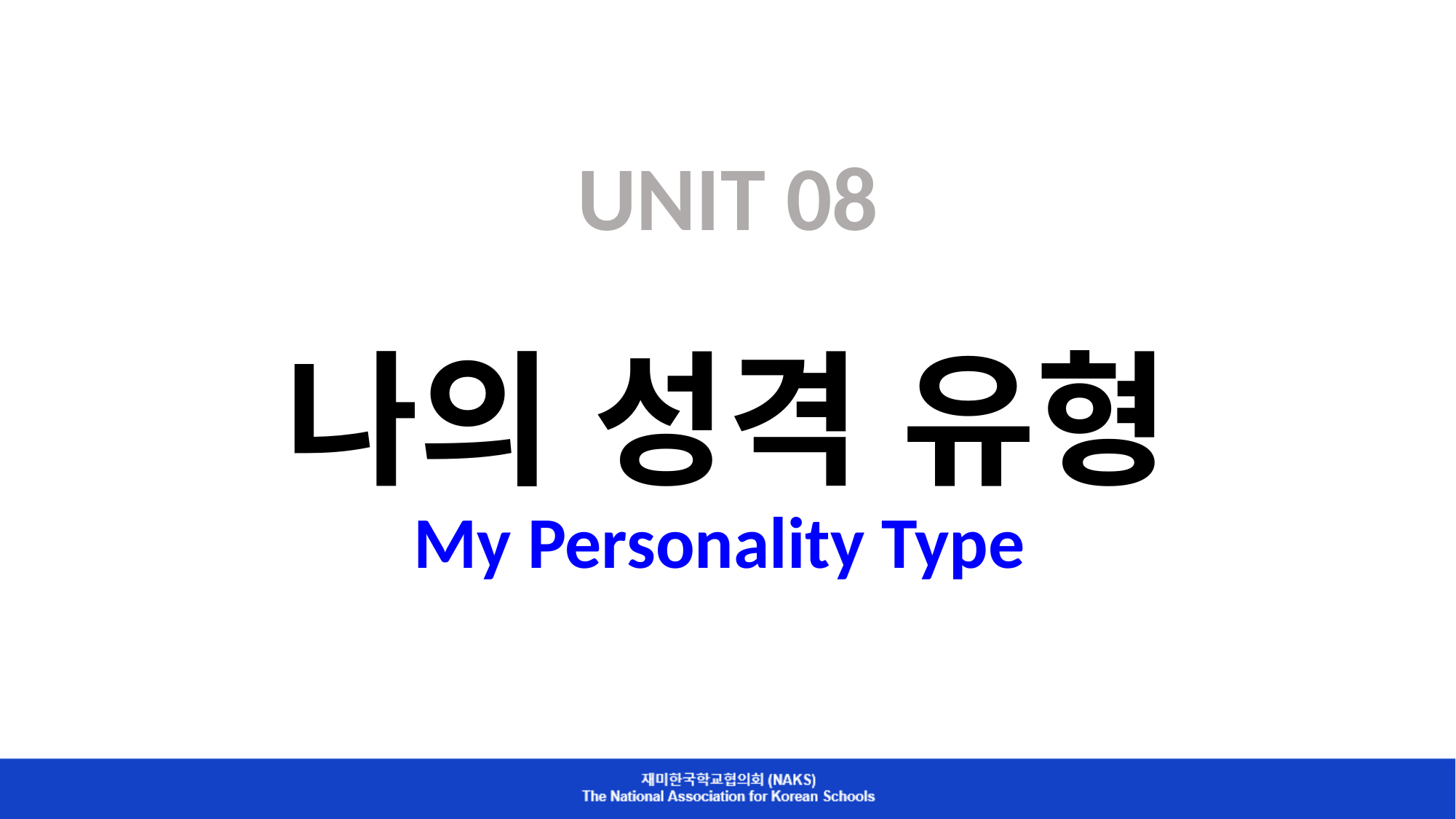

# UNIT 08 나의 성격 유형 My Personality Type